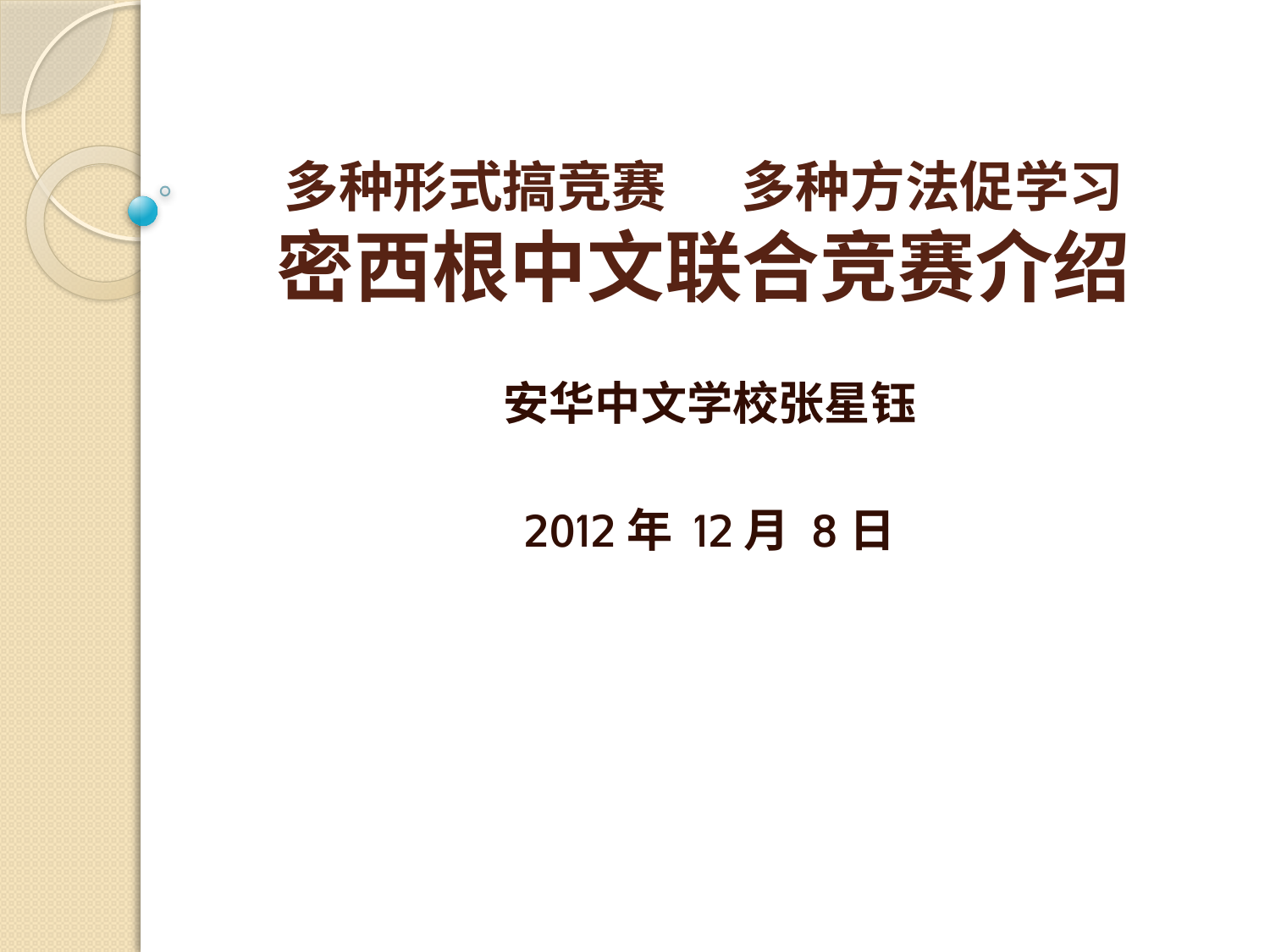

# 多种形式搞竞赛      多种方法促学习 密西根中文联合竞赛介绍
安华中文学校张星钰

2012年 12月 8日